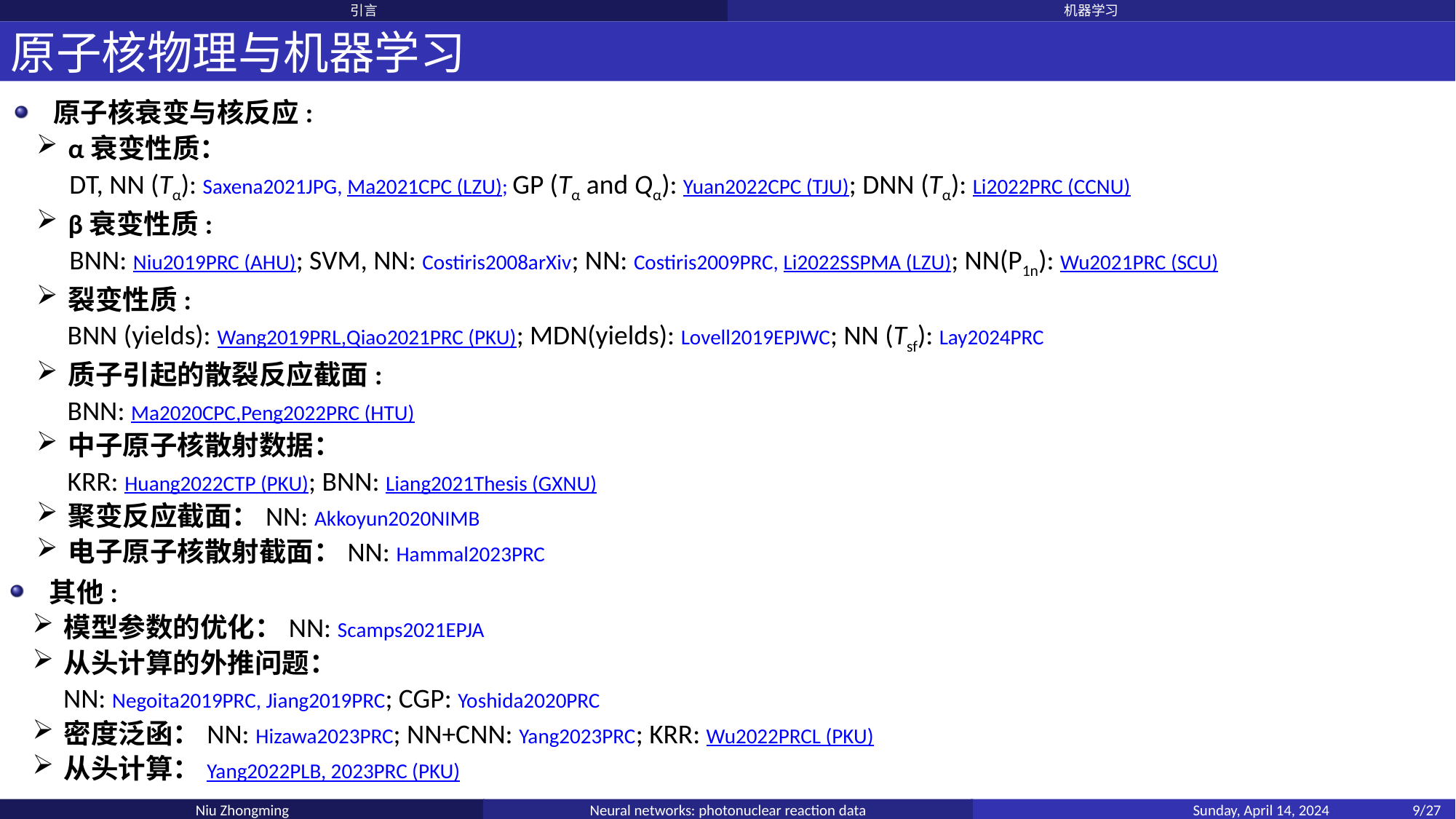

引言
机器学习
Introduction
原子核物理与机器学习
 原子核衰变与核反应:
α衰变性质：
DT, NN (Tα): Saxena2021JPG, Ma2021CPC (LZU); GP (Tα and Qα): Yuan2022CPC (TJU); DNN (Tα): Li2022PRC (CCNU)
β衰变性质:
BNN: Niu2019PRC (AHU); SVM, NN: Costiris2008arXiv; NN: Costiris2009PRC, Li2022SSPMA (LZU); NN(P1n): Wu2021PRC (SCU)
裂变性质:
     BNN (yields): Wang2019PRL,Qiao2021PRC (PKU); MDN(yields): Lovell2019EPJWC; NN (Tsf): Lay2024PRC
质子引起的散裂反应截面:
     BNN: Ma2020CPC,Peng2022PRC (HTU)
中子原子核散射数据：
     KRR: Huang2022CTP (PKU); BNN: Liang2021Thesis (GXNU)
聚变反应截面：NN: Akkoyun2020NIMB
电子原子核散射截面：NN: Hammal2023PRC
 其他:
模型参数的优化：NN: Scamps2021EPJA
从头计算的外推问题：
     NN: Negoita2019PRC, Jiang2019PRC; CGP: Yoshida2020PRC
密度泛函：NN: Hizawa2023PRC; NN+CNN: Yang2023PRC; KRR: Wu2022PRCL (PKU)
从头计算：Yang2022PLB, 2023PRC (PKU)